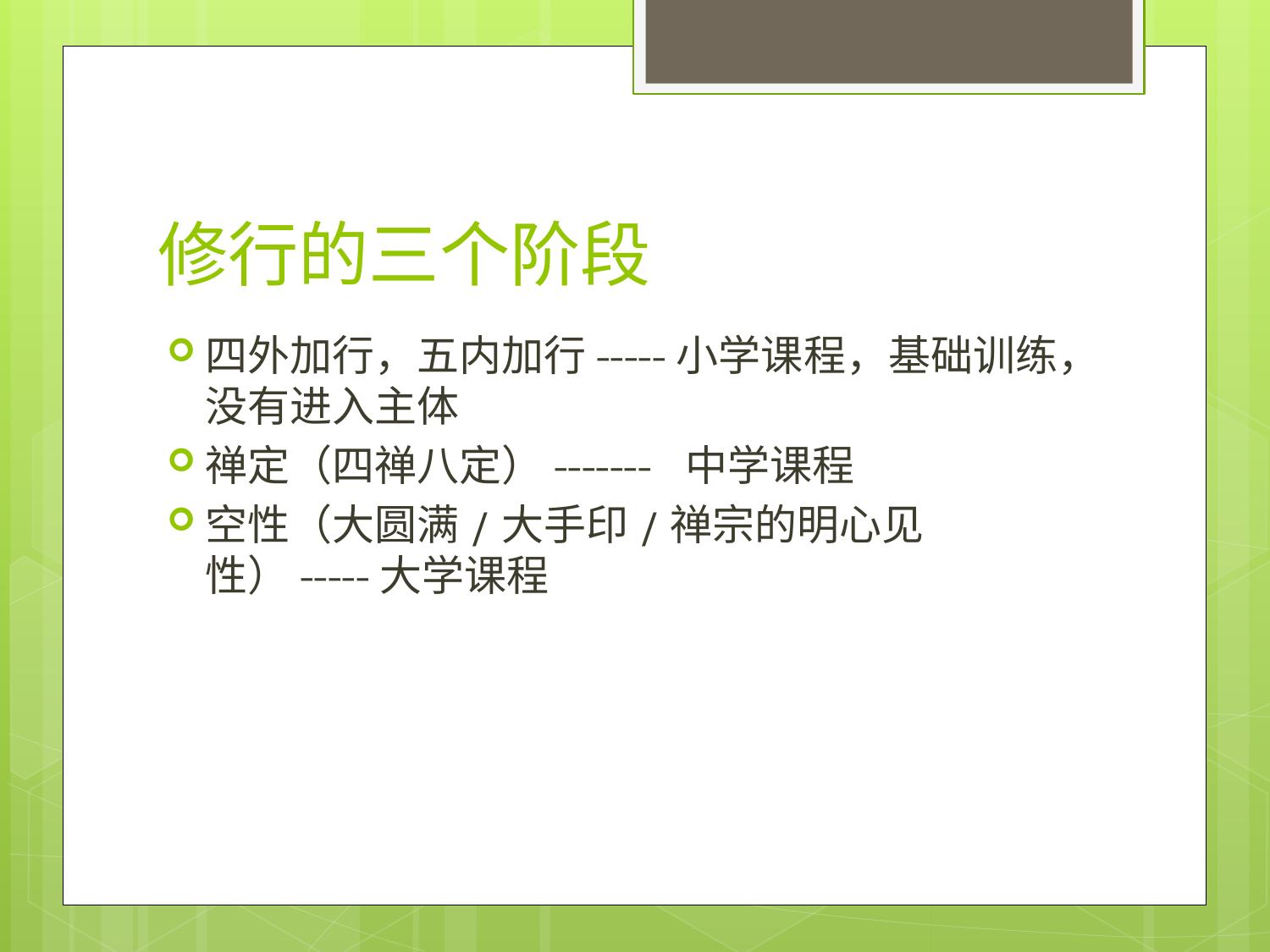

# 修行的三个阶段
四外加行，五内加行-----小学课程，基础训练，没有进入主体
禅定（四禅八定）-------  中学课程
空性（大圆满/大手印/禅宗的明心见性）-----大学课程